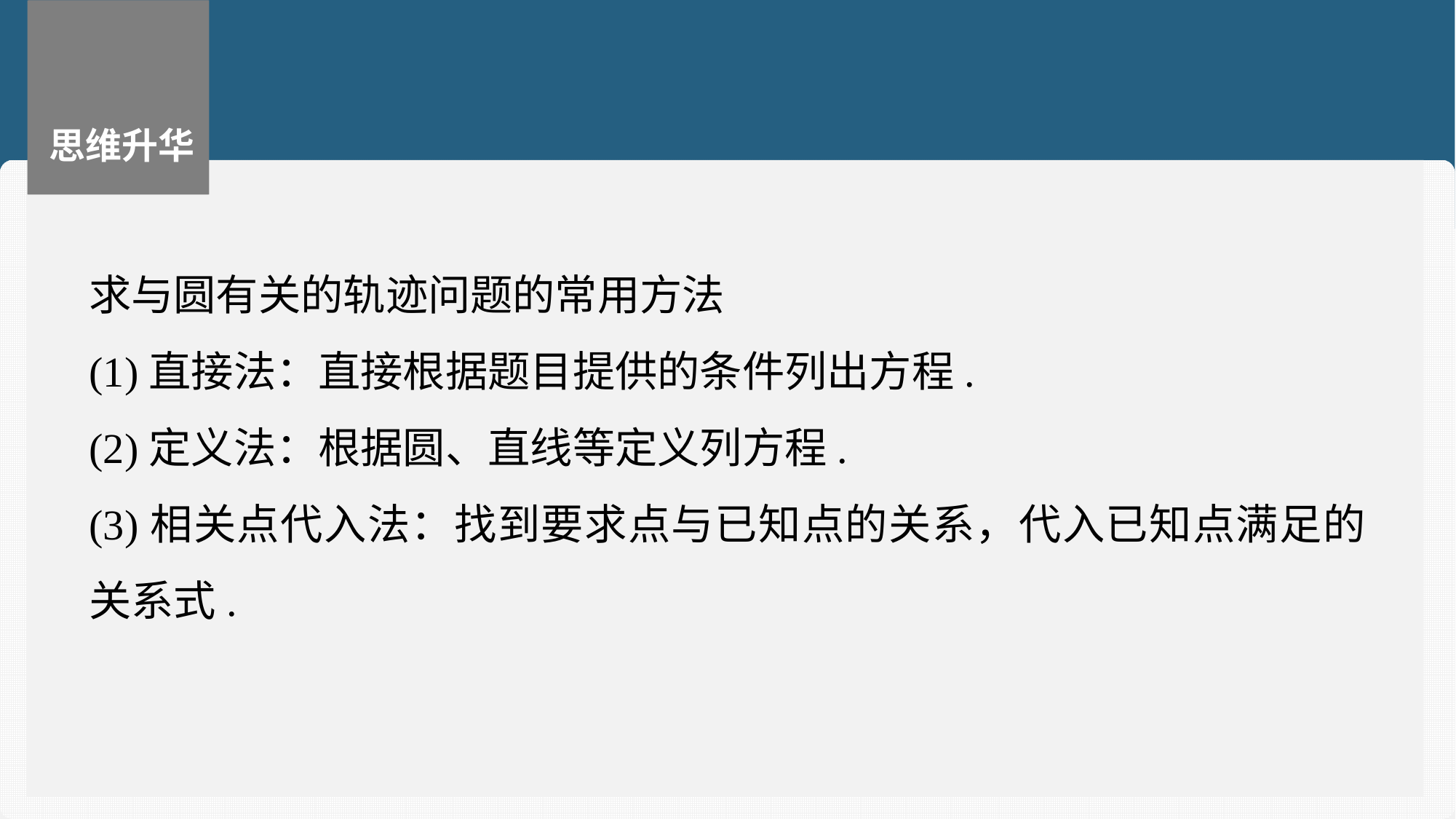

思维升华
求与圆有关的轨迹问题的常用方法
(1)直接法：直接根据题目提供的条件列出方程.
(2)定义法：根据圆、直线等定义列方程.
(3)相关点代入法：找到要求点与已知点的关系，代入已知点满足的关系式.